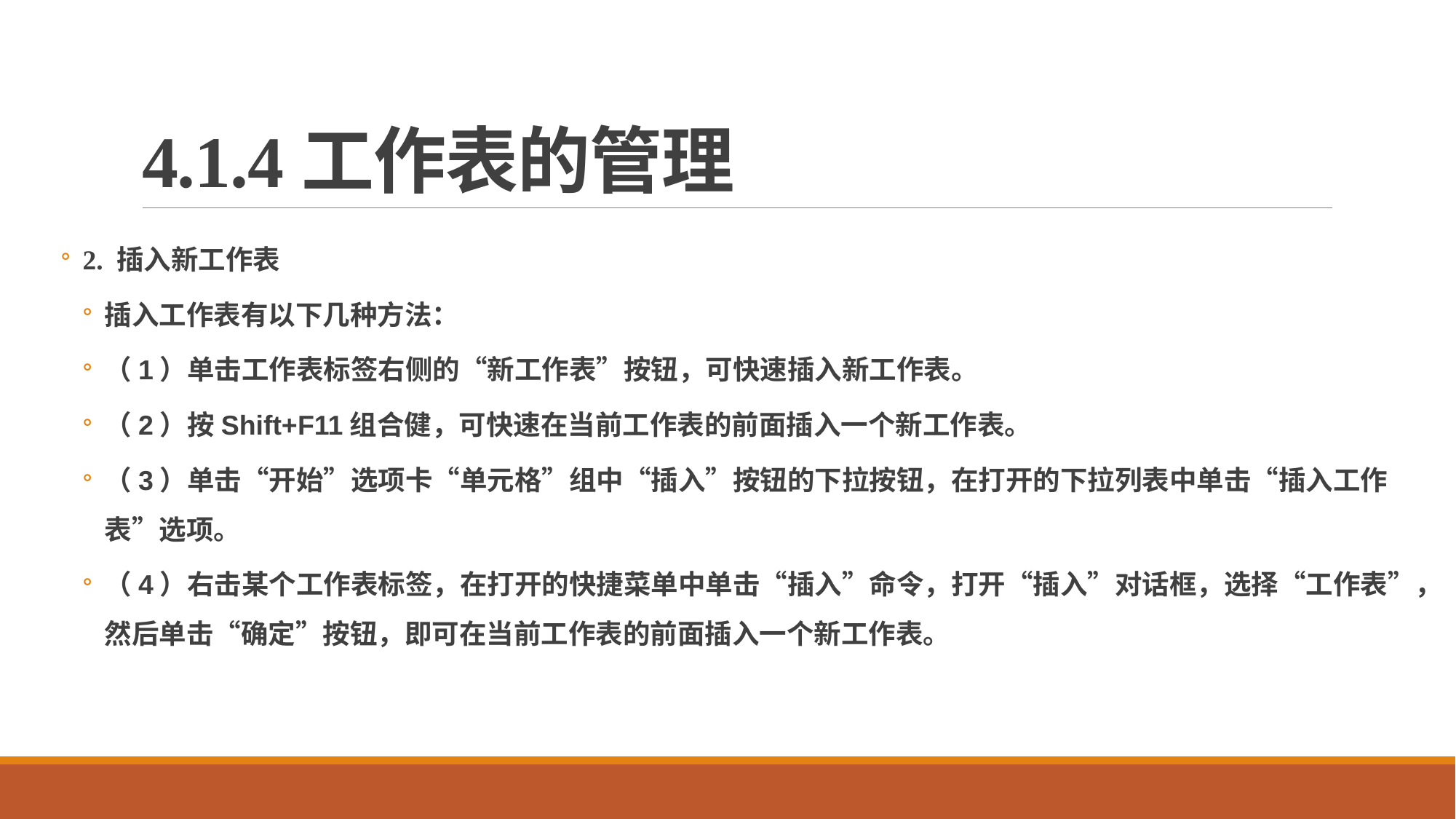

# 4.1.4工作表的管理
2. 插入新工作表
插入工作表有以下几种方法：
（1）单击工作表标签右侧的“新工作表”按钮，可快速插入新工作表。
（2）按Shift+F11组合健，可快速在当前工作表的前面插入一个新工作表。
（3）单击“开始”选项卡“单元格”组中“插入”按钮的下拉按钮，在打开的下拉列表中单击“插入工作表”选项。
（4）右击某个工作表标签，在打开的快捷菜单中单击“插入”命令，打开“插入”对话框，选择“工作表”，然后单击“确定”按钮，即可在当前工作表的前面插入一个新工作表。